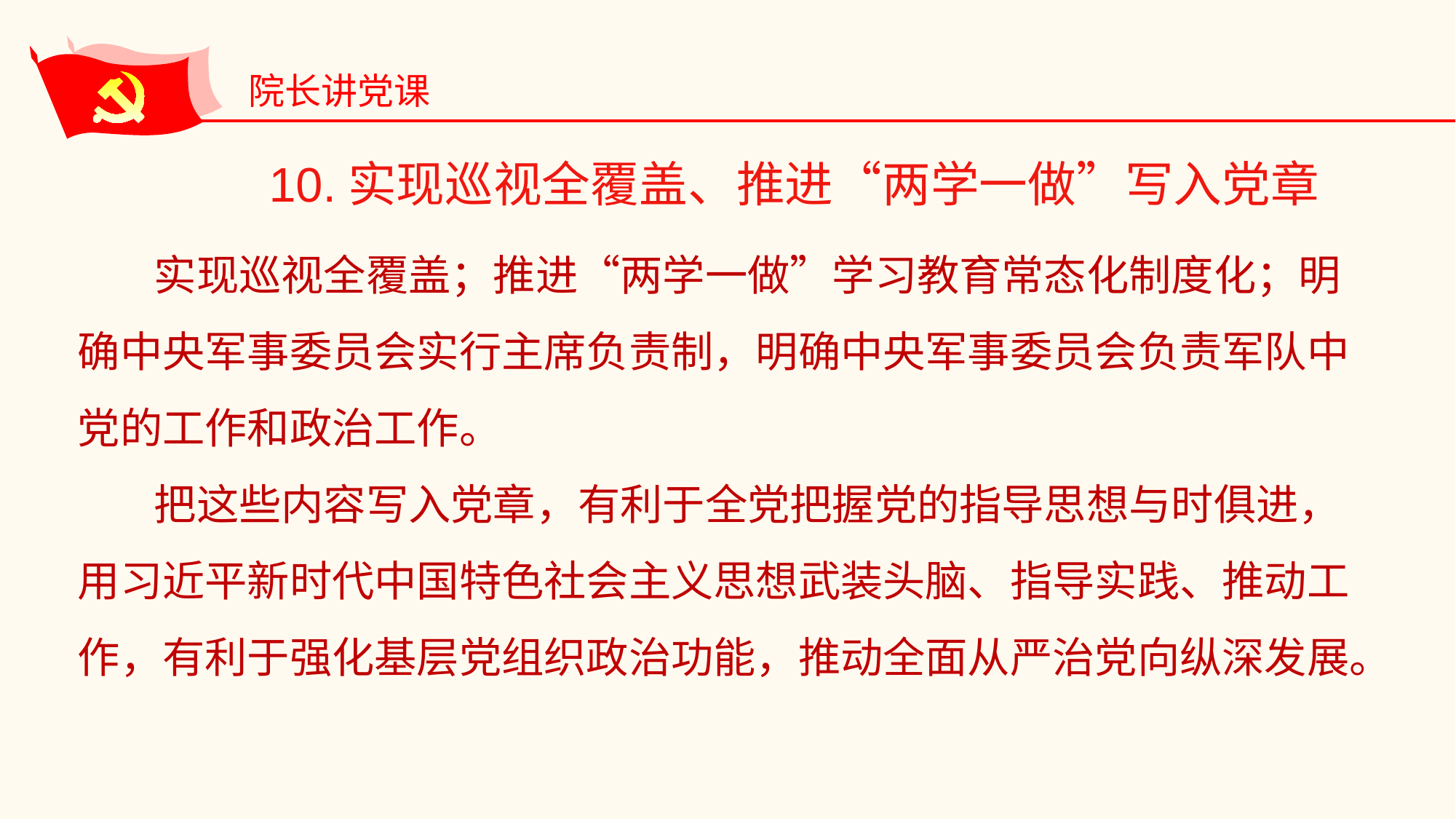

院长讲党课
10.实现巡视全覆盖、推进“两学一做”写入党章
       实现巡视全覆盖；推进“两学一做”学习教育常态化制度化；明确中央军事委员会实行主席负责制，明确中央军事委员会负责军队中党的工作和政治工作。
       把这些内容写入党章，有利于全党把握党的指导思想与时俱进，用习近平新时代中国特色社会主义思想武装头脑、指导实践、推动工作，有利于强化基层党组织政治功能，推动全面从严治党向纵深发展。